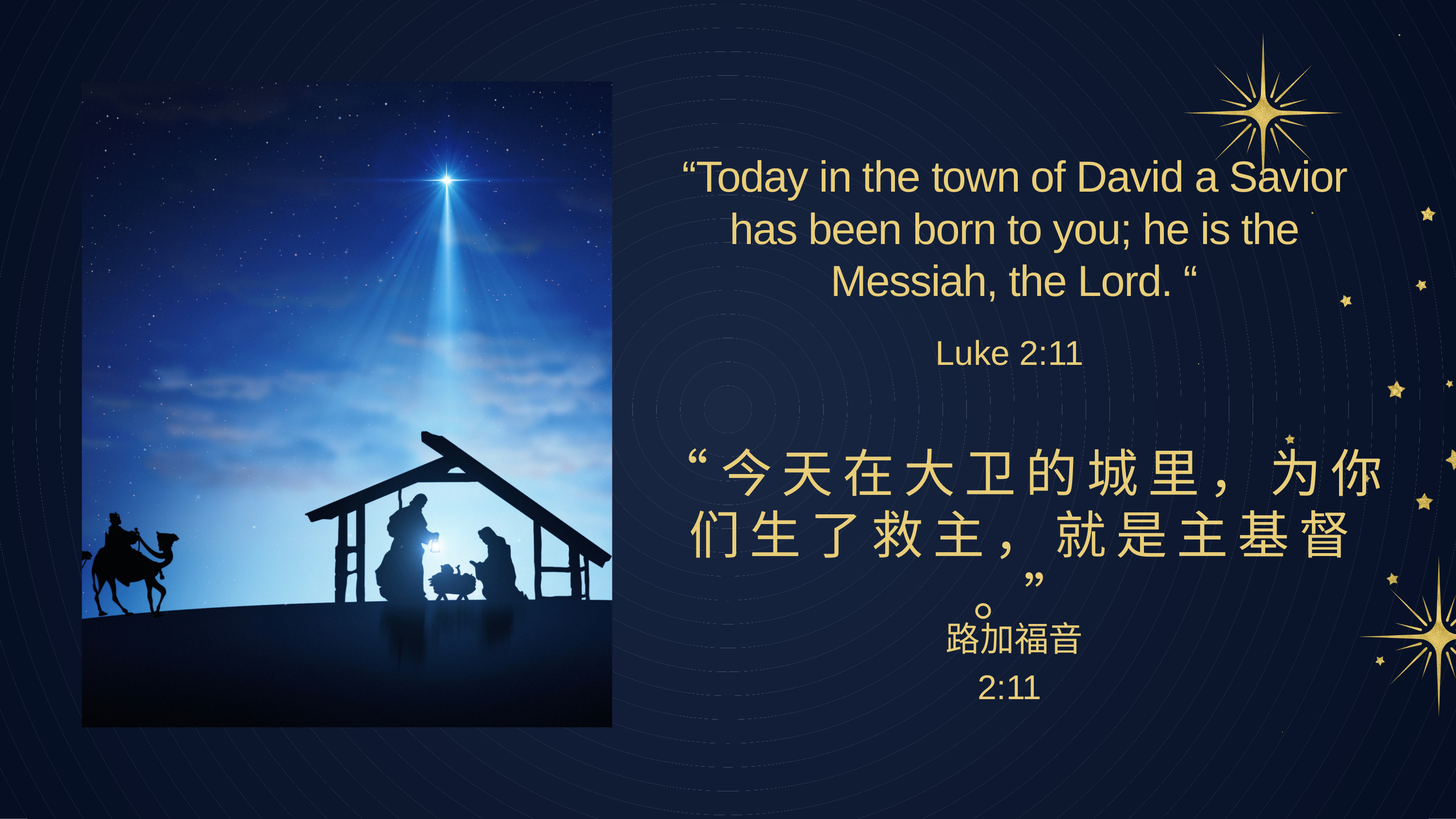

“Today in the town of David a Savior has been born to you; he is the Messiah, the Lord. “
Luke 2:11
“今 天 在 大 卫 的 城 里 ， 为 你 们 生 了 救 主 ， 就 是 主 基 督 。”

路加福音 2:11